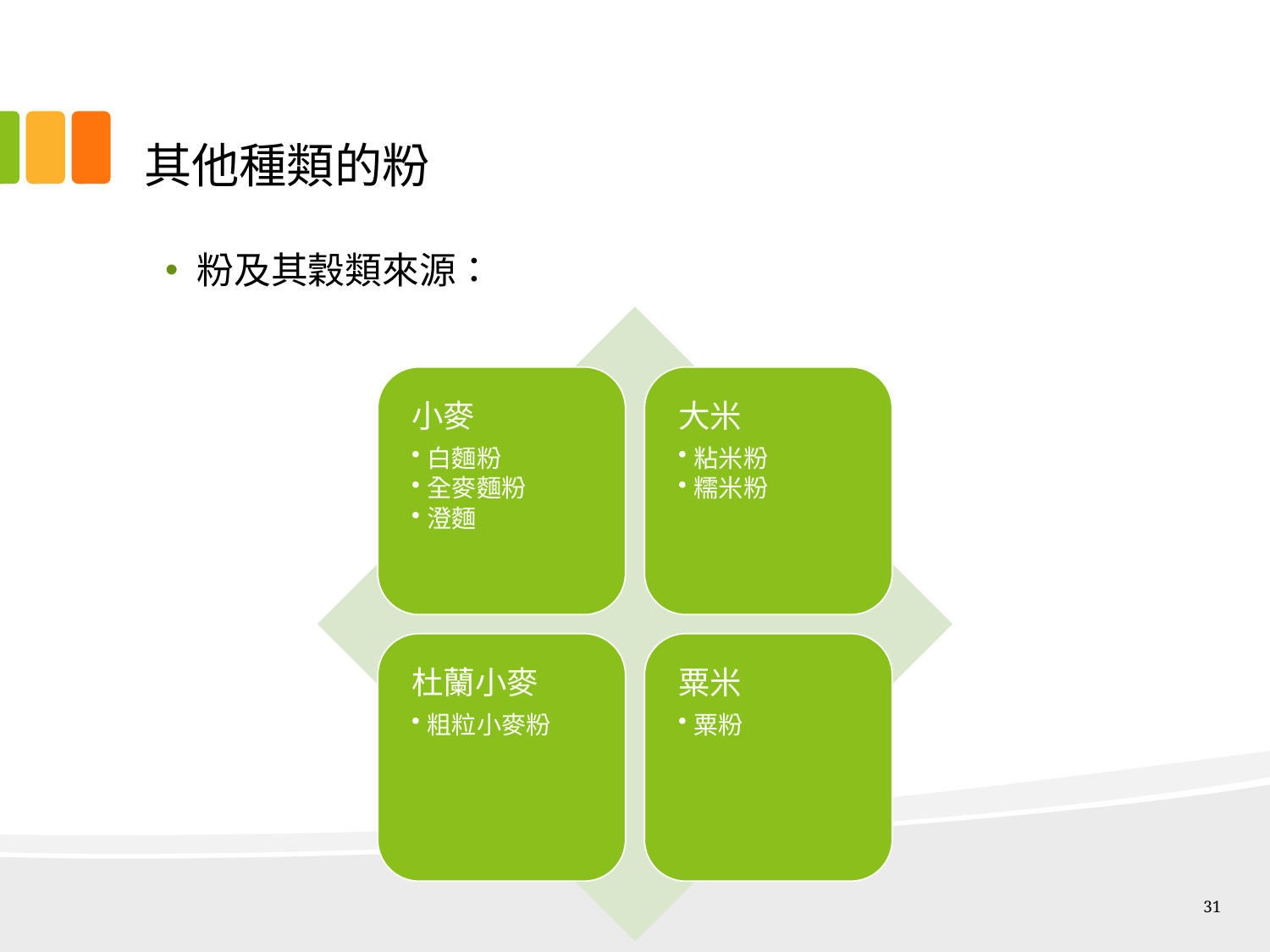

# 其他種類的粉
粉及其穀類來源：

小麥
白麵粉
全麥麵粉
澄麵
大米
粘米粉
糯米粉
杜蘭小麥
粗粒小麥粉
粟米
粟粉
31